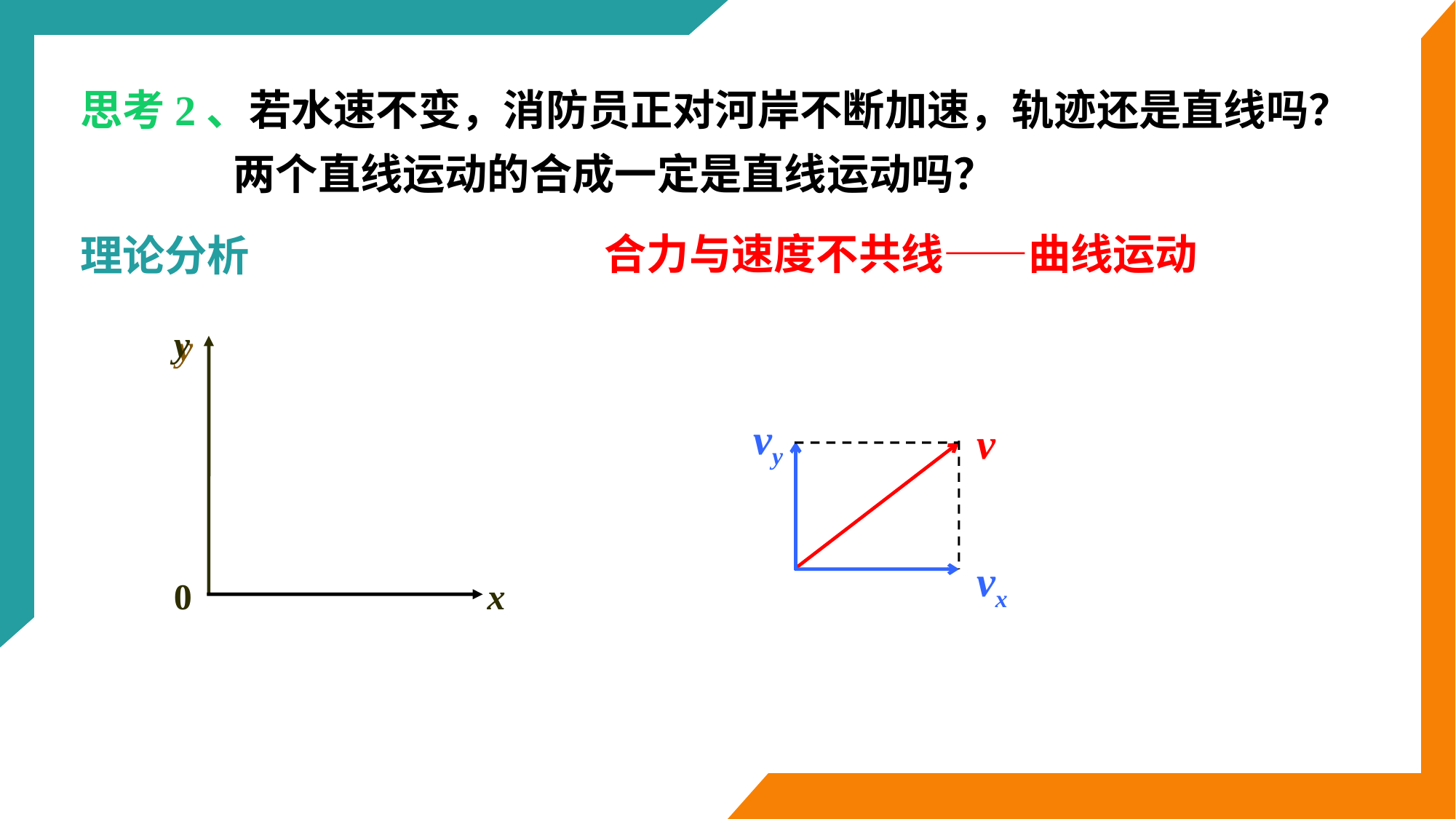

思考2、若水速不变，消防员正对河岸不断加速，轨迹还是直线吗？
两个直线运动的合成一定是直线运动吗？
合力与速度不共线——曲线运动
理论分析
y

0
x

vx

vy

v